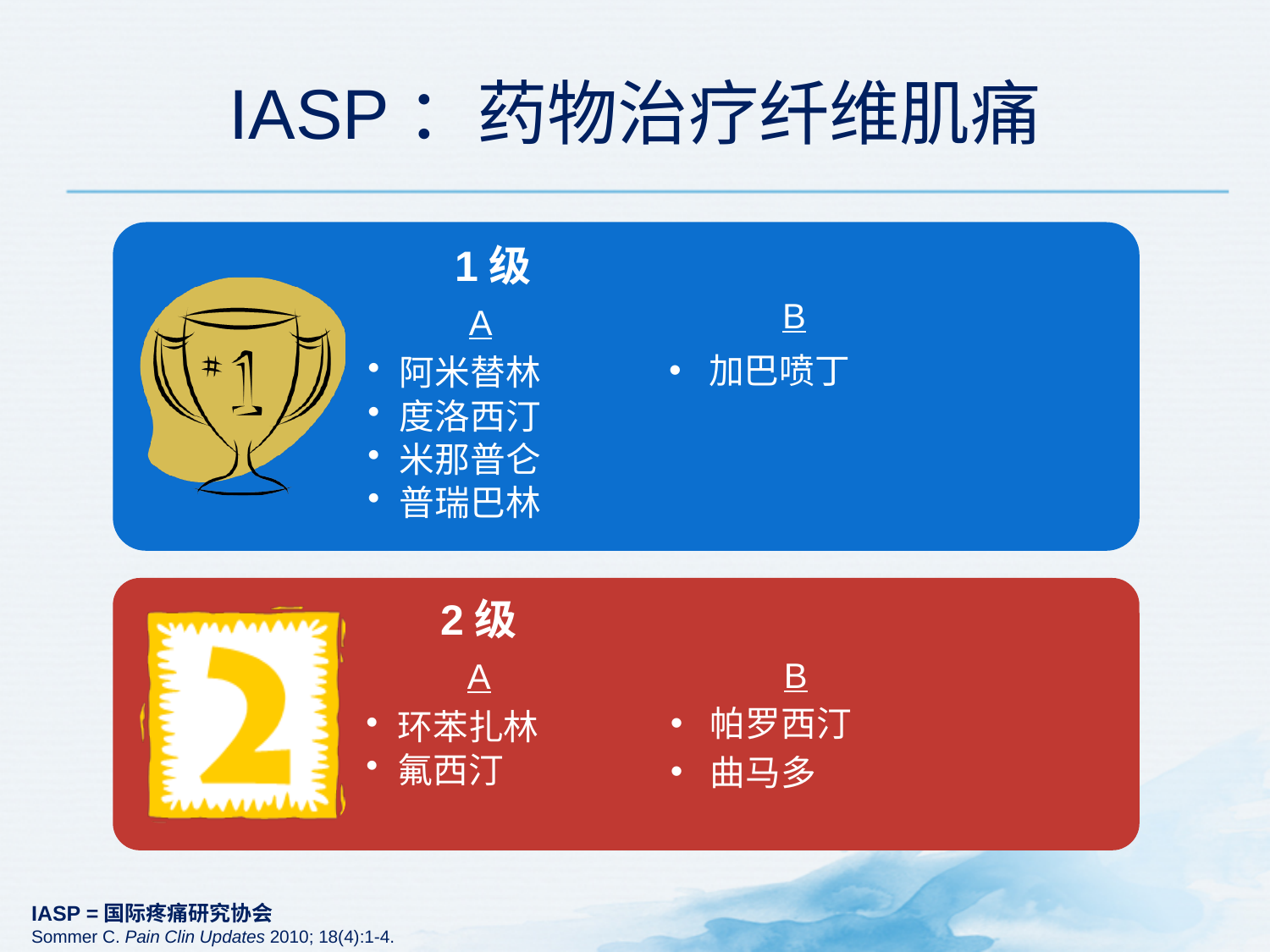

# IASP：药物治疗纤维肌痛
	1级
	A
阿米替林
度洛西汀
米那普仑
普瑞巴林

	2级
	A
环苯扎林
氟西汀
	B
加巴喷丁
	B
帕罗西汀
曲马多
IASP =国际疼痛研究协会
Sommer C. Pain Clin Updates 2010; 18(4):1-4.